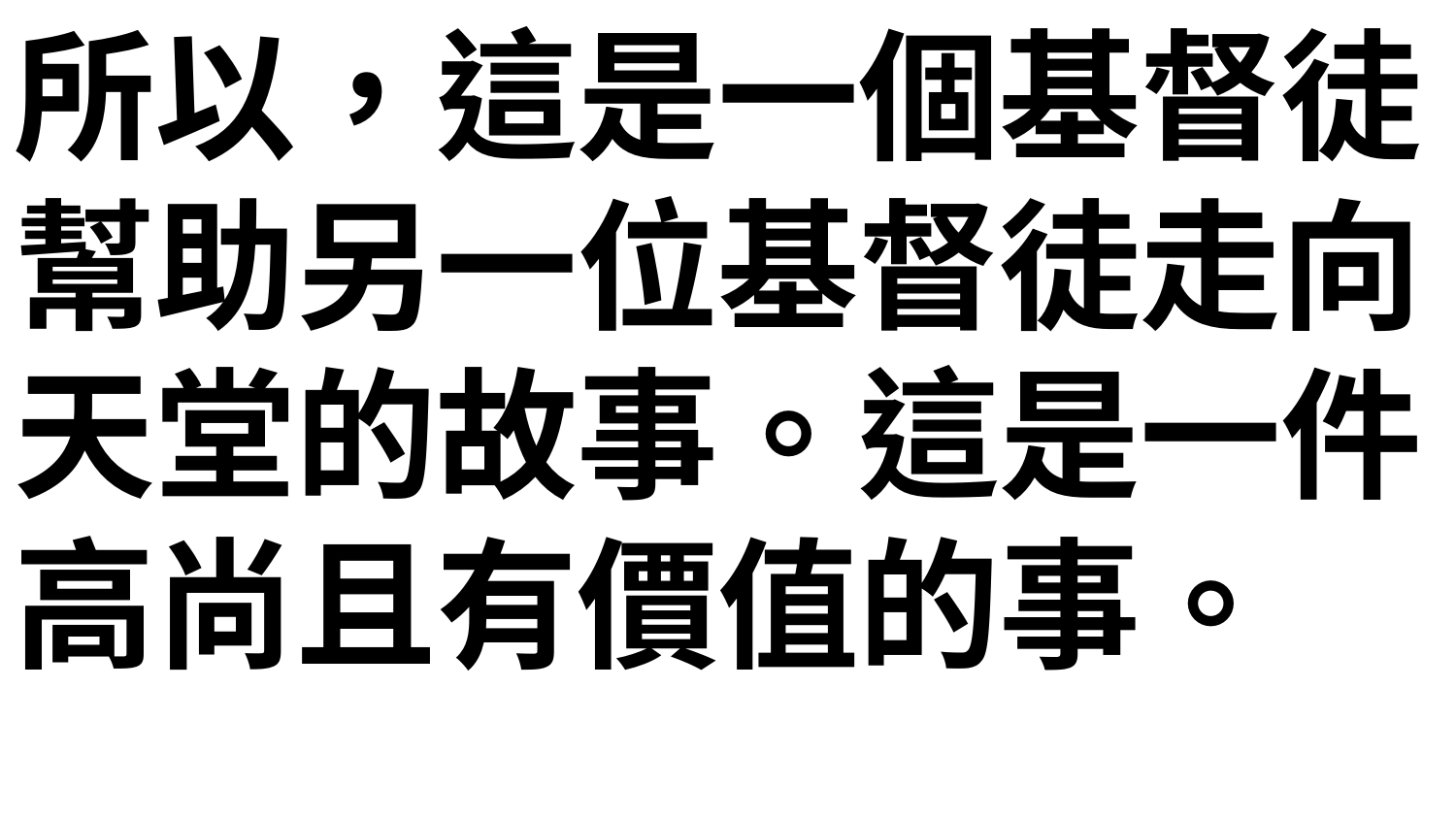

所以，這是一個基督徒幫助另一位基督徒走向天堂的故事。這是一件高尚且有價值的事。